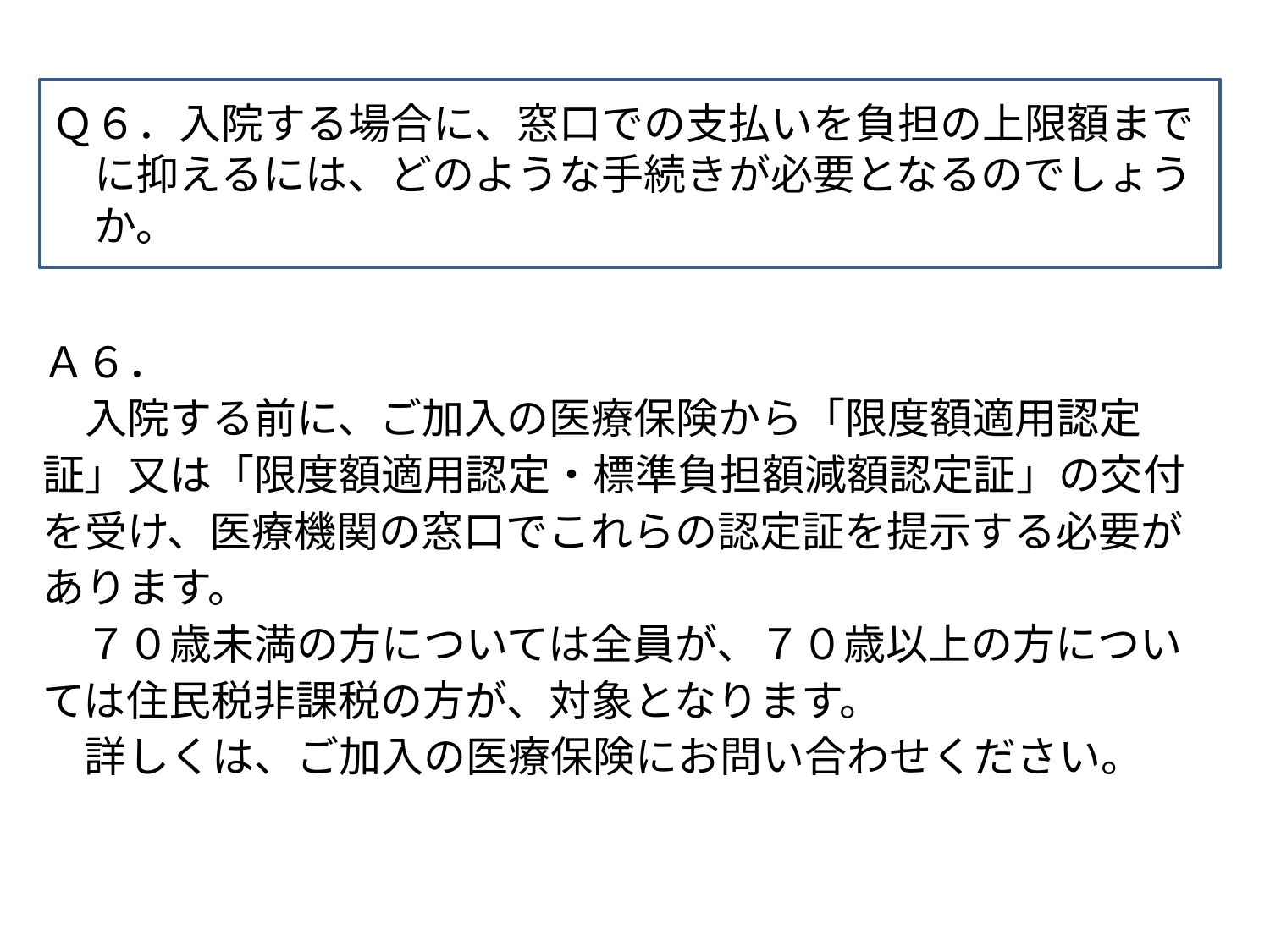

Ｑ６．入院する場合に、窓口での支払いを負担の上限額まで
　に抑えるには、どのような手続きが必要となるのでしょう
　か。
Ａ６．
　入院する前に、ご加入の医療保険から「限度額適用認定証」又は「限度額適用認定・標準負担額減額認定証」の交付を受け、医療機関の窓口でこれらの認定証を提示する必要があります。
　７０歳未満の方については全員が、７０歳以上の方については住民税非課税の方が、対象となります。
　詳しくは、ご加入の医療保険にお問い合わせください。